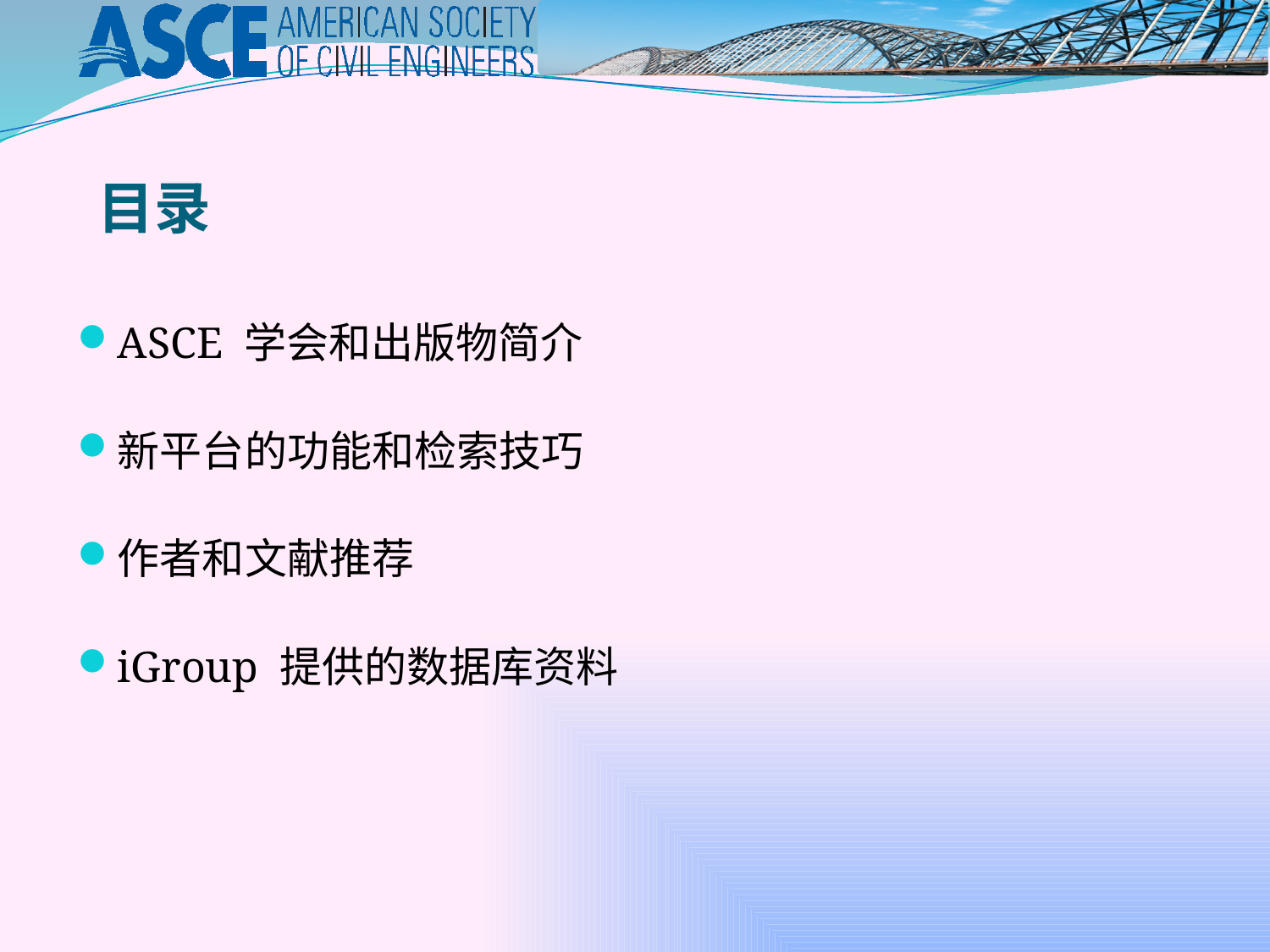

目录

ASCE 学会和出版物简介

新平台的功能和检索技巧

作者和文献推荐

iGroup 提供的数据库资料